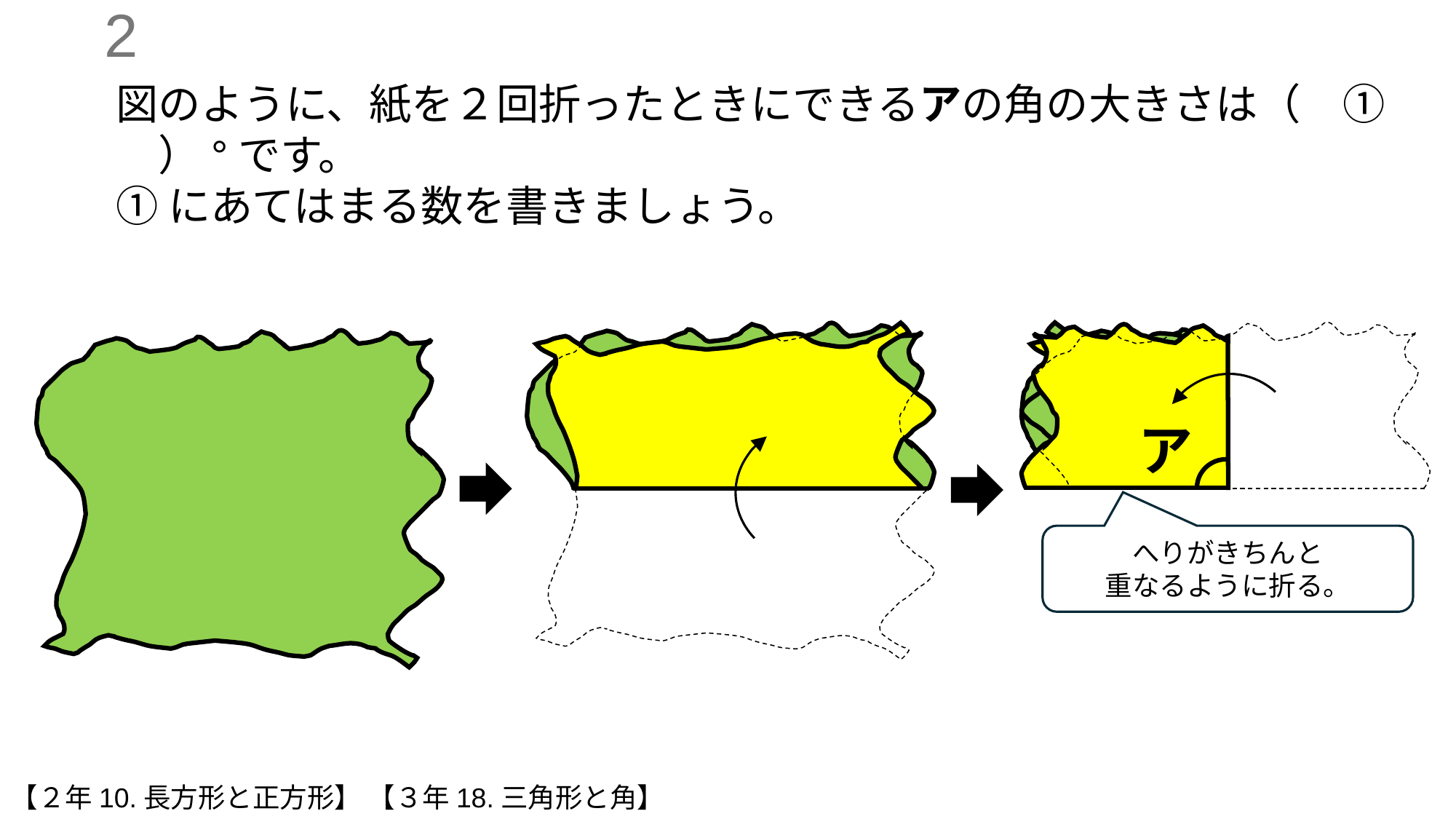

2
図のように、紙を２回折ったときにできるアの角の大きさは（　①　）°です。
①にあてはまる数を書きましょう。

ア

へりがきちんと
重なるように折る。
【２年10.長方形と正方形】 【３年18.三角形と角】